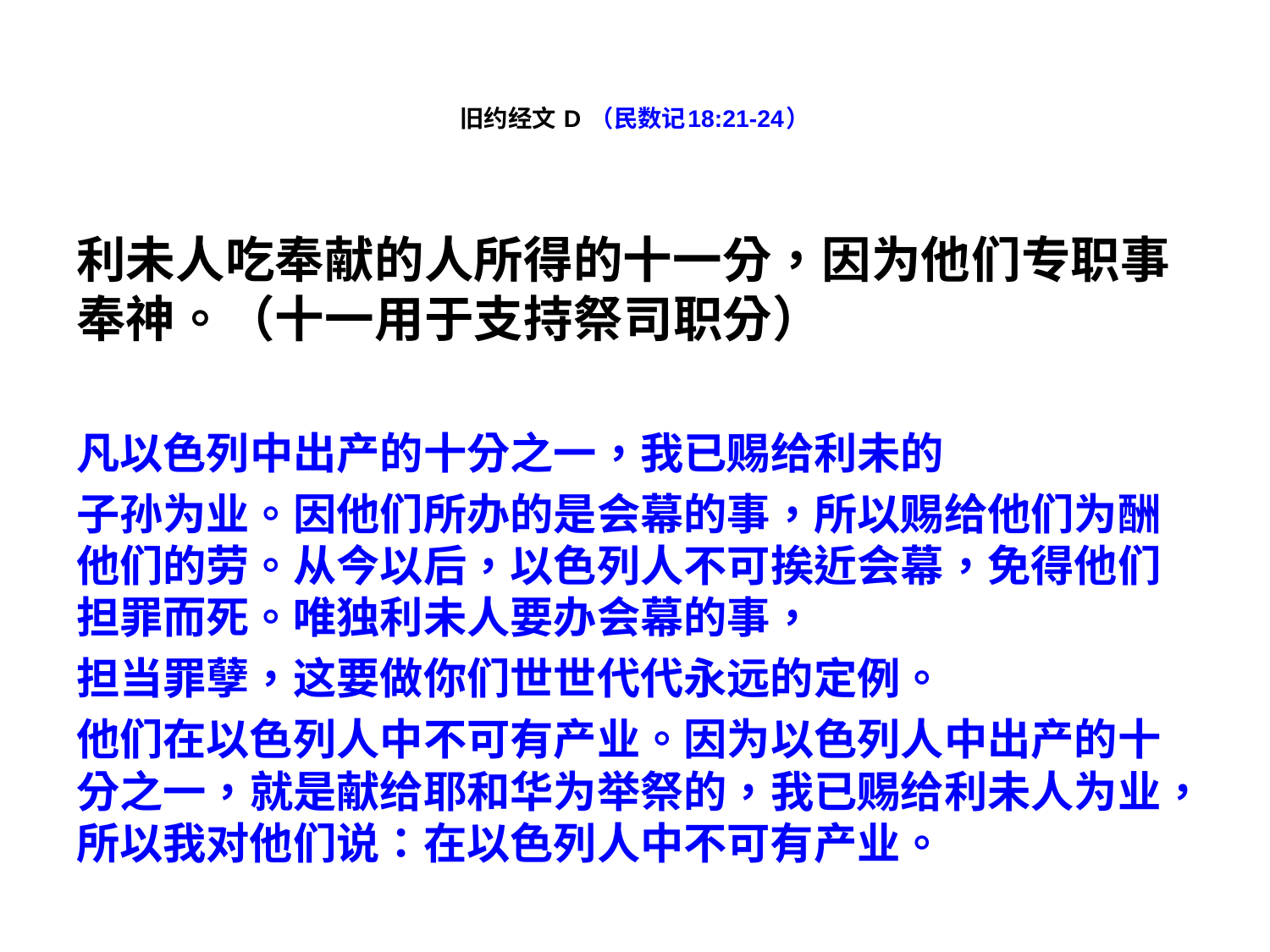

# 旧约经文 D （民数记18:21-24）
利未人吃奉献的人所得的十一分，因为他们专职事奉神。（十一用于支持祭司职分）

凡以色列中出产的十分之一，我已赐给利未的
子孙为业。因他们所办的是会幕的事，所以赐给他们为酬他们的劳。从今以后，以色列人不可挨近会幕，免得他们担罪而死。唯独利未人要办会幕的事，
担当罪孽，这要做你们世世代代永远的定例。
他们在以色列人中不可有产业。因为以色列人中出产的十分之一，就是献给耶和华为举祭的，我已赐给利未人为业，所以我对他们说：在以色列人中不可有产业。